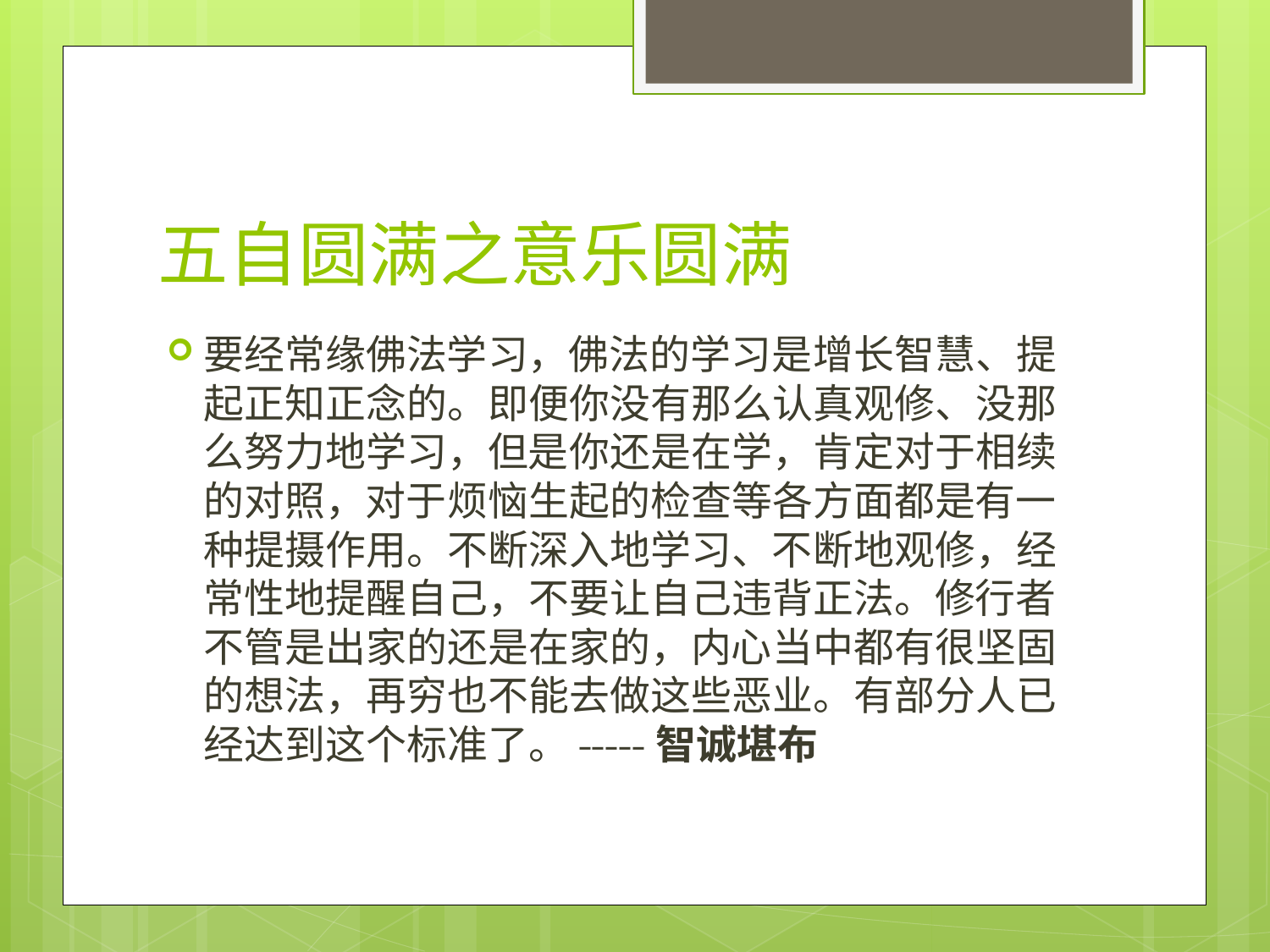

# 五自圆满之意乐圆满
要经常缘佛法学习，佛法的学习是增长智慧、提起正知正念的。即便你没有那么认真观修、没那么努力地学习，但是你还是在学，肯定对于相续的对照，对于烦恼生起的检查等各方面都是有一种提摄作用。不断深入地学习、不断地观修，经常性地提醒自己，不要让自己违背正法。修行者不管是出家的还是在家的，内心当中都有很坚固的想法，再穷也不能去做这些恶业。有部分人已经达到这个标准了。-----智诚堪布